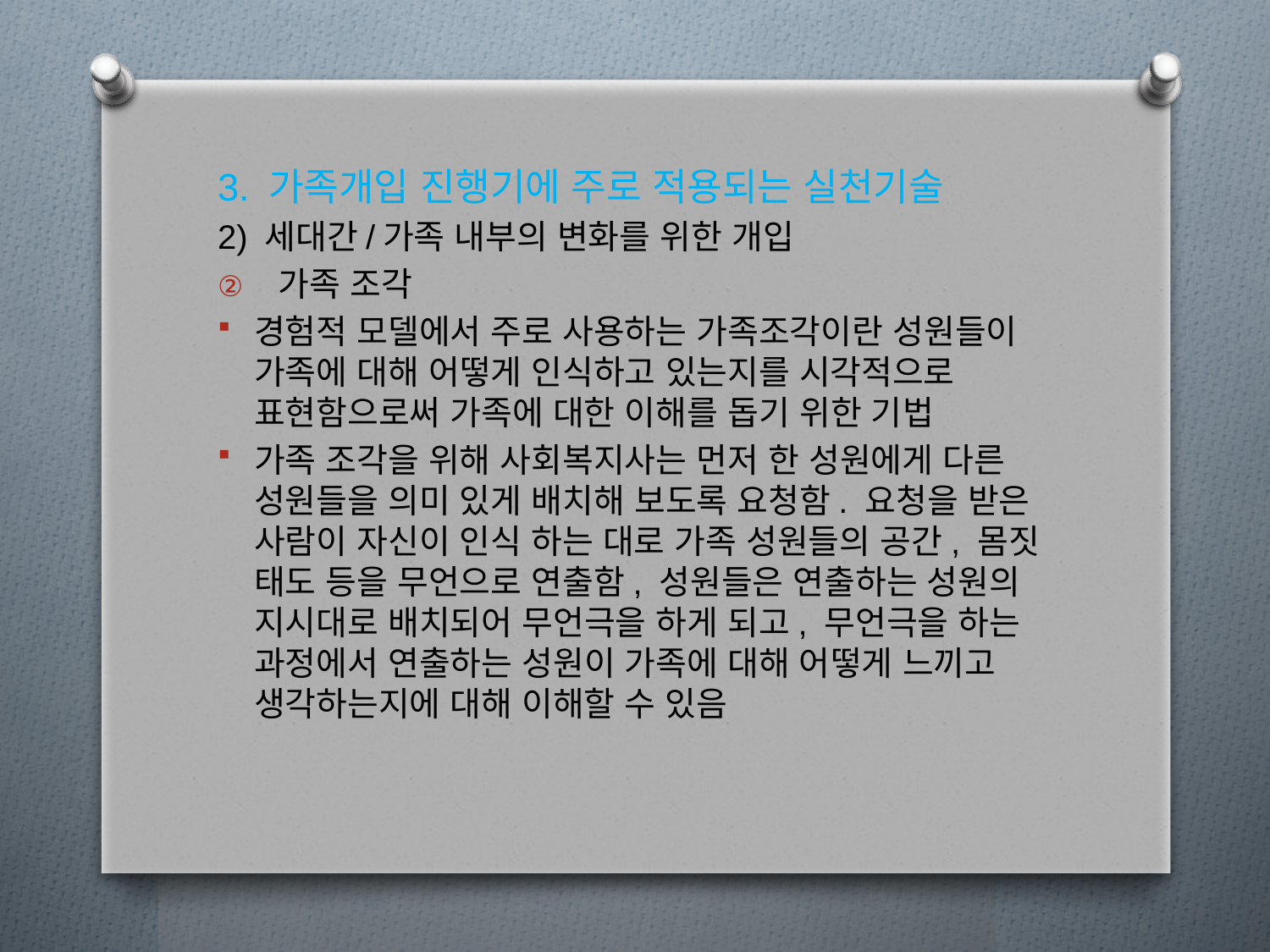

3. 가족개입 진행기에 주로 적용되는 실천기술
2) 세대간/가족 내부의 변화를 위한 개입
가족 조각
경험적 모델에서 주로 사용하는 가족조각이란 성원들이 가족에 대해 어떻게 인식하고 있는지를 시각적으로 표현함으로써 가족에 대한 이해를 돕기 위한 기법
가족 조각을 위해 사회복지사는 먼저 한 성원에게 다른 성원들을 의미 있게 배치해 보도록 요청함. 요청을 받은 사람이 자신이 인식 하는 대로 가족 성원들의 공간, 몸짓 태도 등을 무언으로 연출함, 성원들은 연출하는 성원의 지시대로 배치되어 무언극을 하게 되고, 무언극을 하는 과정에서 연출하는 성원이 가족에 대해 어떻게 느끼고 생각하는지에 대해 이해할 수 있음